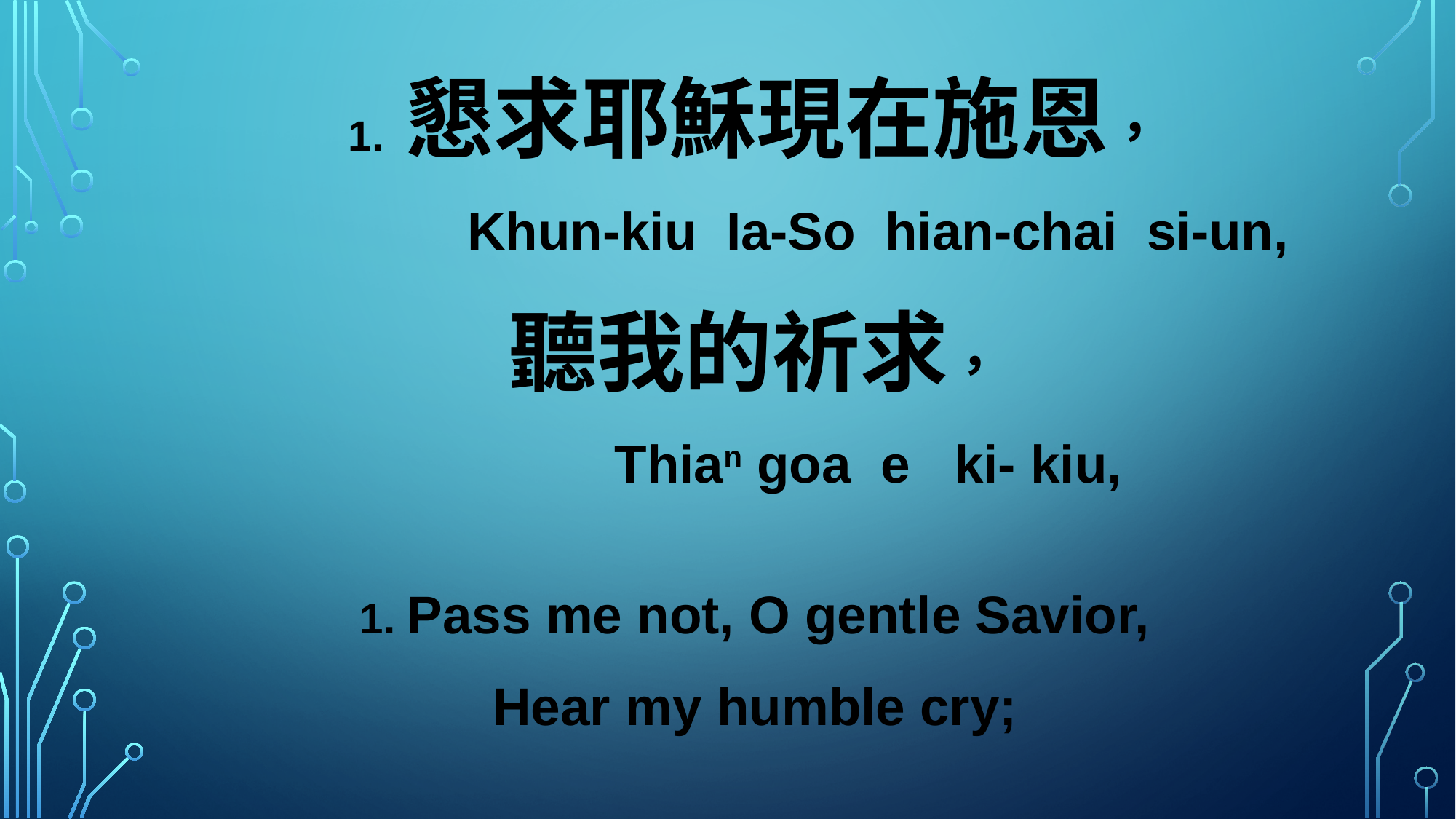

1. 懇求耶穌現在施恩，
                          Khun-kiu  Ia-So  hian-chai  si-un,
聽我的祈求，
                                    Thian goa  e   ki- kiu,

1. Pass me not, O gentle Savior,
Hear my humble cry;